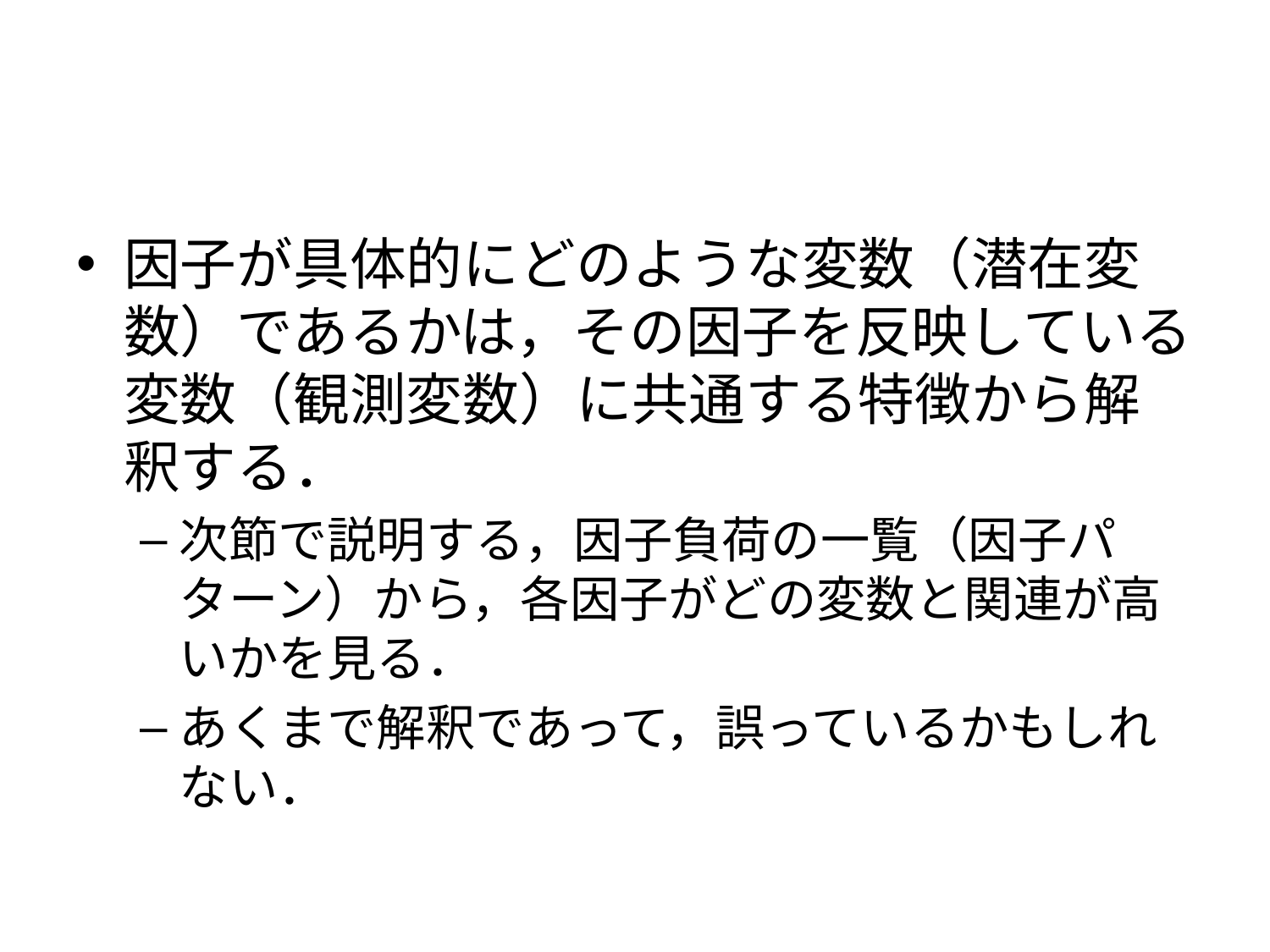

#
因子が具体的にどのような変数（潜在変数）であるかは，その因子を反映している変数（観測変数）に共通する特徴から解釈する．
次節で説明する，因子負荷の一覧（因子パターン）から，各因子がどの変数と関連が高いかを見る．
あくまで解釈であって，誤っているかもしれない．